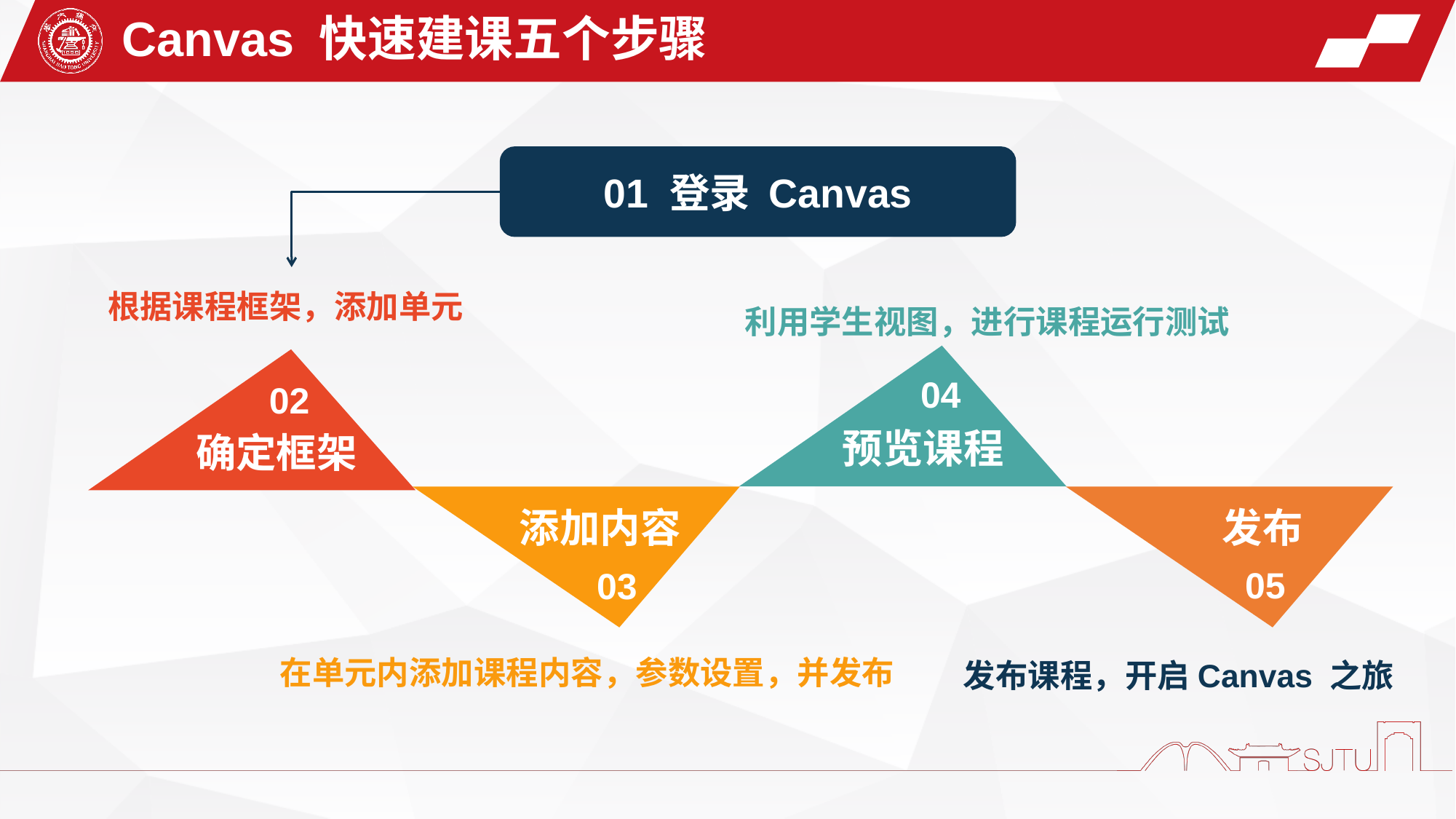

Canvas 快速建课五个步骤

01 登录 Canvas
根据课程框架，添加单元
利用学生视图，进行课程运行测试

04
02
预览课程
确定框架

添加内容
发布
05
03
在单元内添加课程内容，参数设置，并发布
发布课程，开启Canvas 之旅